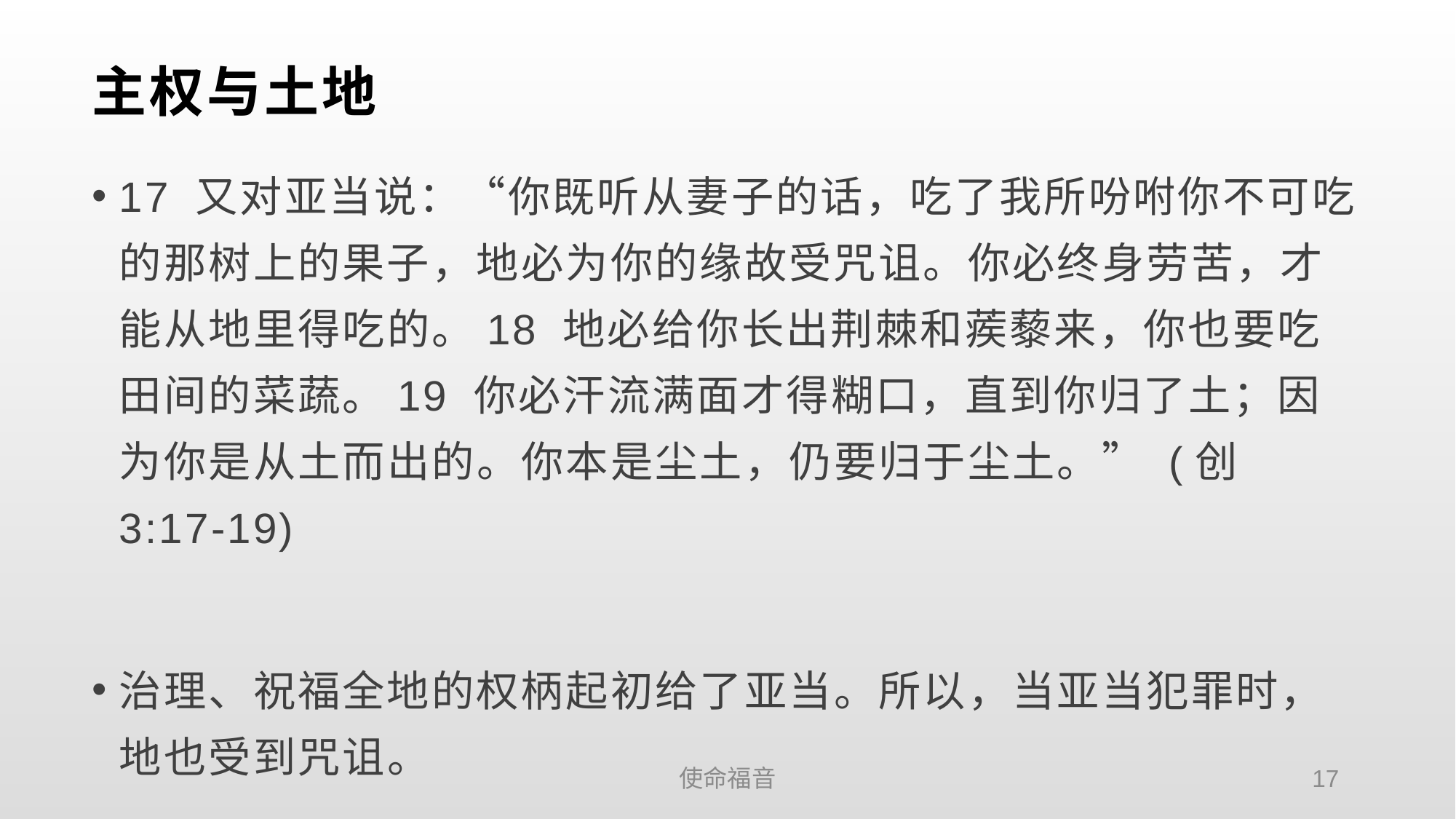

# 主权与土地
17 又对亚当说：“你既听从妻子的话，吃了我所吩咐你不可吃的那树上的果子，地必为你的缘故受咒诅。你必终身劳苦，才能从地里得吃的。18 地必给你长出荆棘和蒺藜来，你也要吃田间的菜蔬。19 你必汗流满面才得糊口，直到你归了土；因为你是从土而出的。你本是尘土，仍要归于尘土。” (创 3:17-19)

治理、祝福全地的权柄起初给了亚当。所以，当亚当犯罪时，地也受到咒诅。
使命福音
17